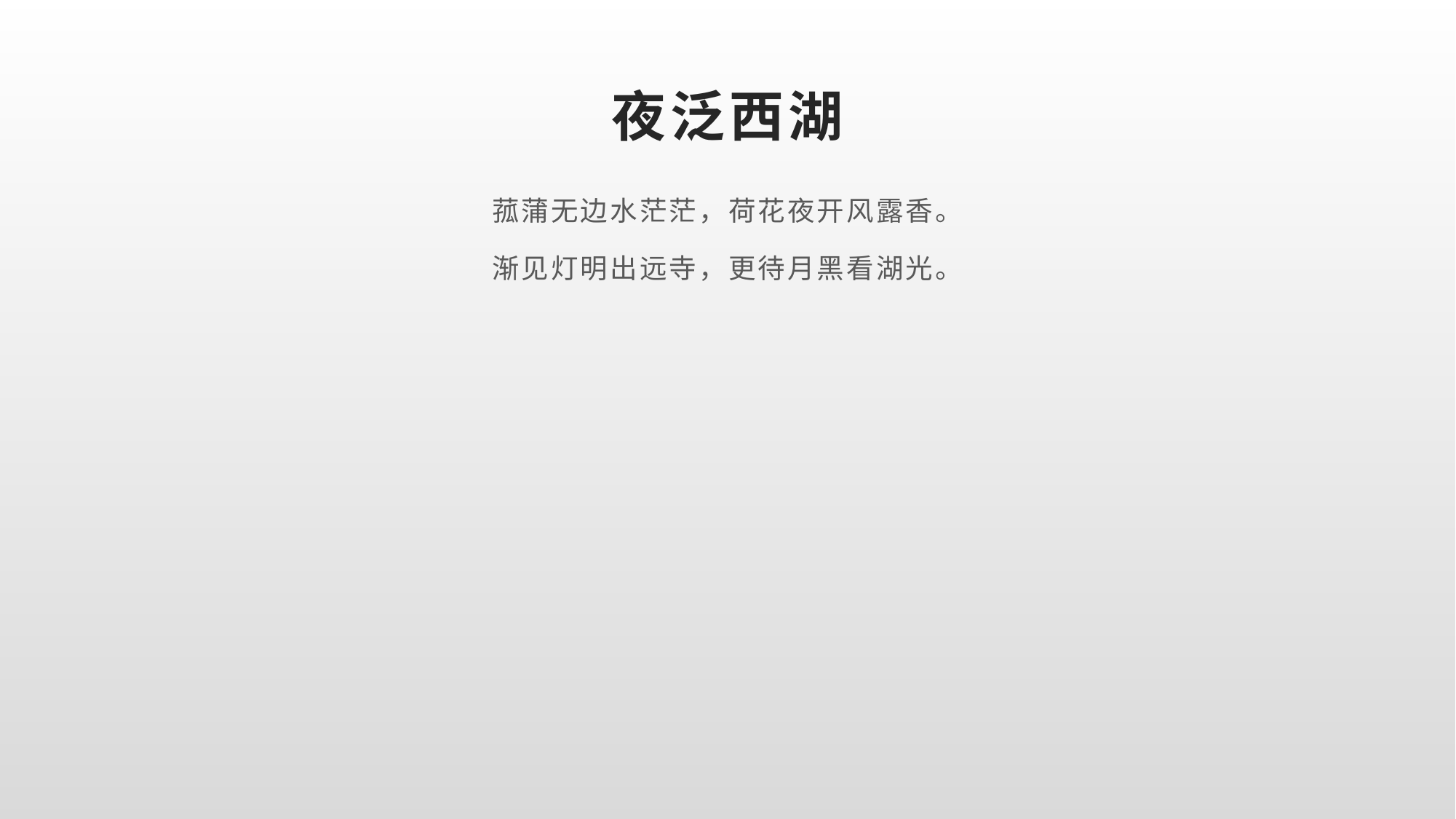

# 夜泛西湖
菰蒲无边水茫茫，荷花夜开风露香。
渐见灯明出远寺，更待月黑看湖光。